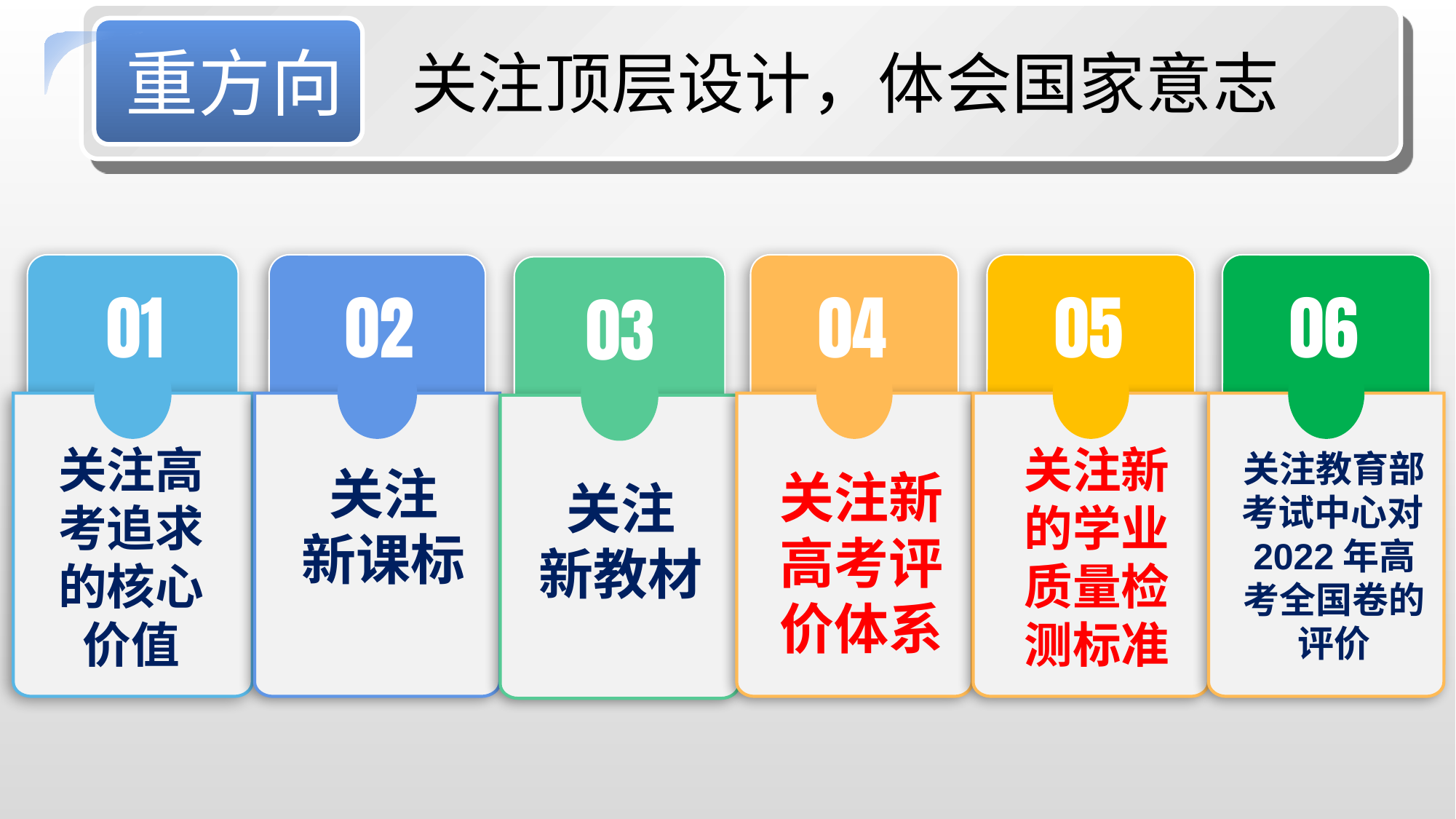

关注顶层设计，体会国家意志

重方向

01

关注高考追求的核心价值

02

关注
新课标

04

关注新高考评价体系

05

关注新的学业质量检测标准

06

03

关注
新教材
关注教育部考试中心对2022年高考全国卷的评价